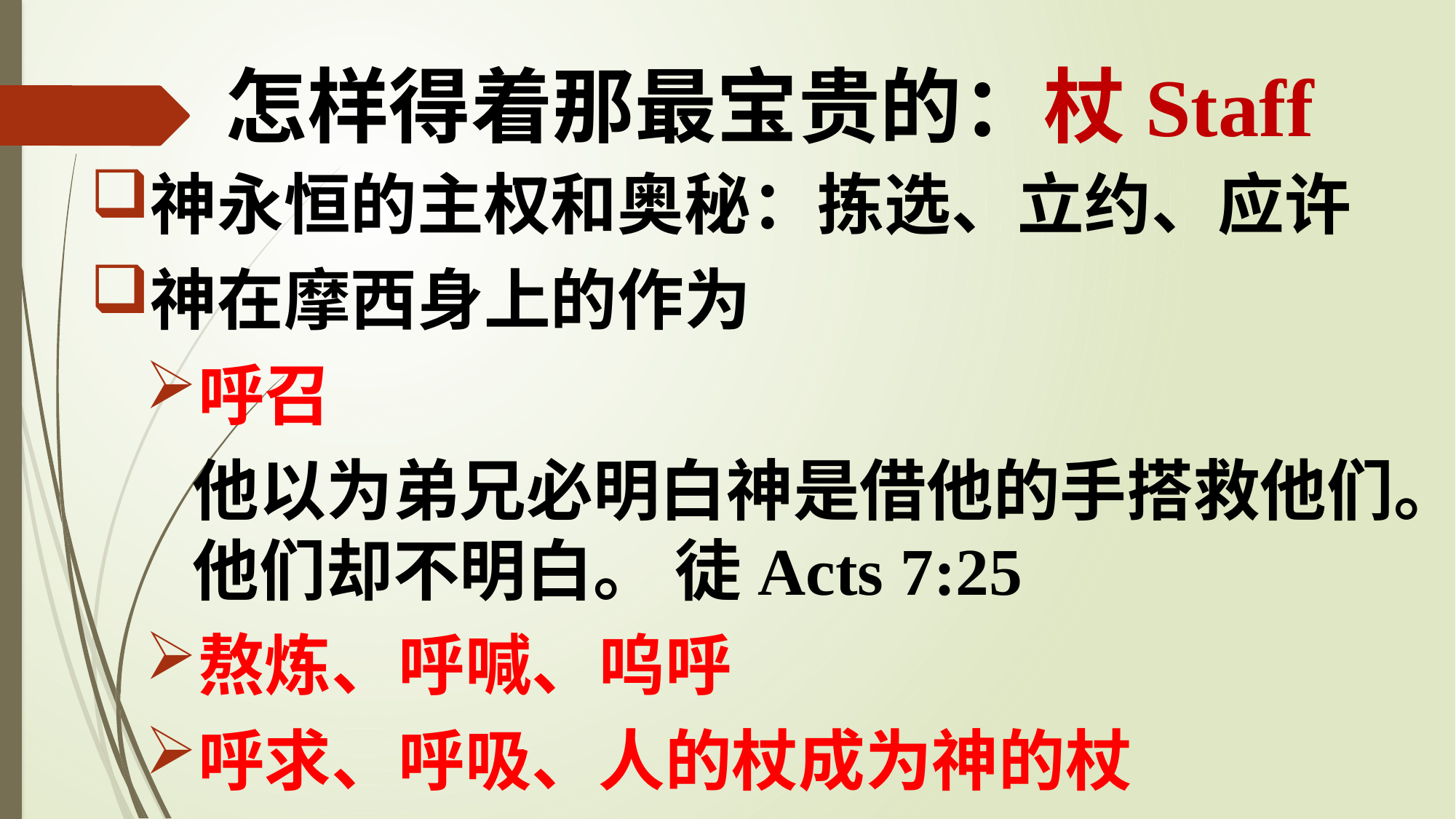

# 怎样得着那最宝贵的：杖Staff
神永恒的主权和奥秘：拣选、立约、应许
神在摩西身上的作为
呼召
他以为弟兄必明白神是借他的手搭救他们。他们却不明白。 徒Acts 7:25
熬炼、呼喊、呜呼
呼求、呼吸、人的杖成为神的杖